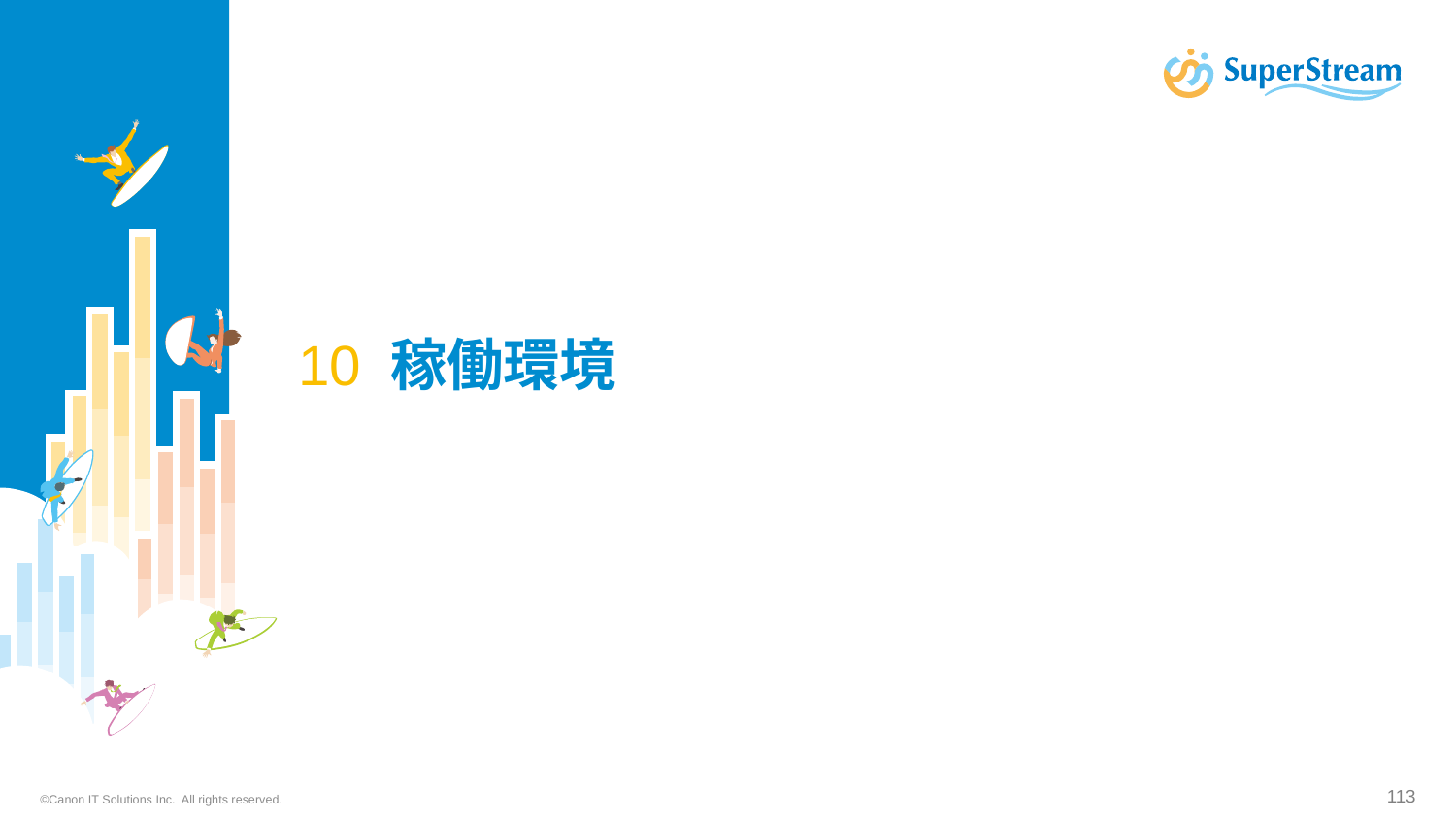

# 10 稼働環境
©Canon IT Solutions Inc.  All rights reserved.
113